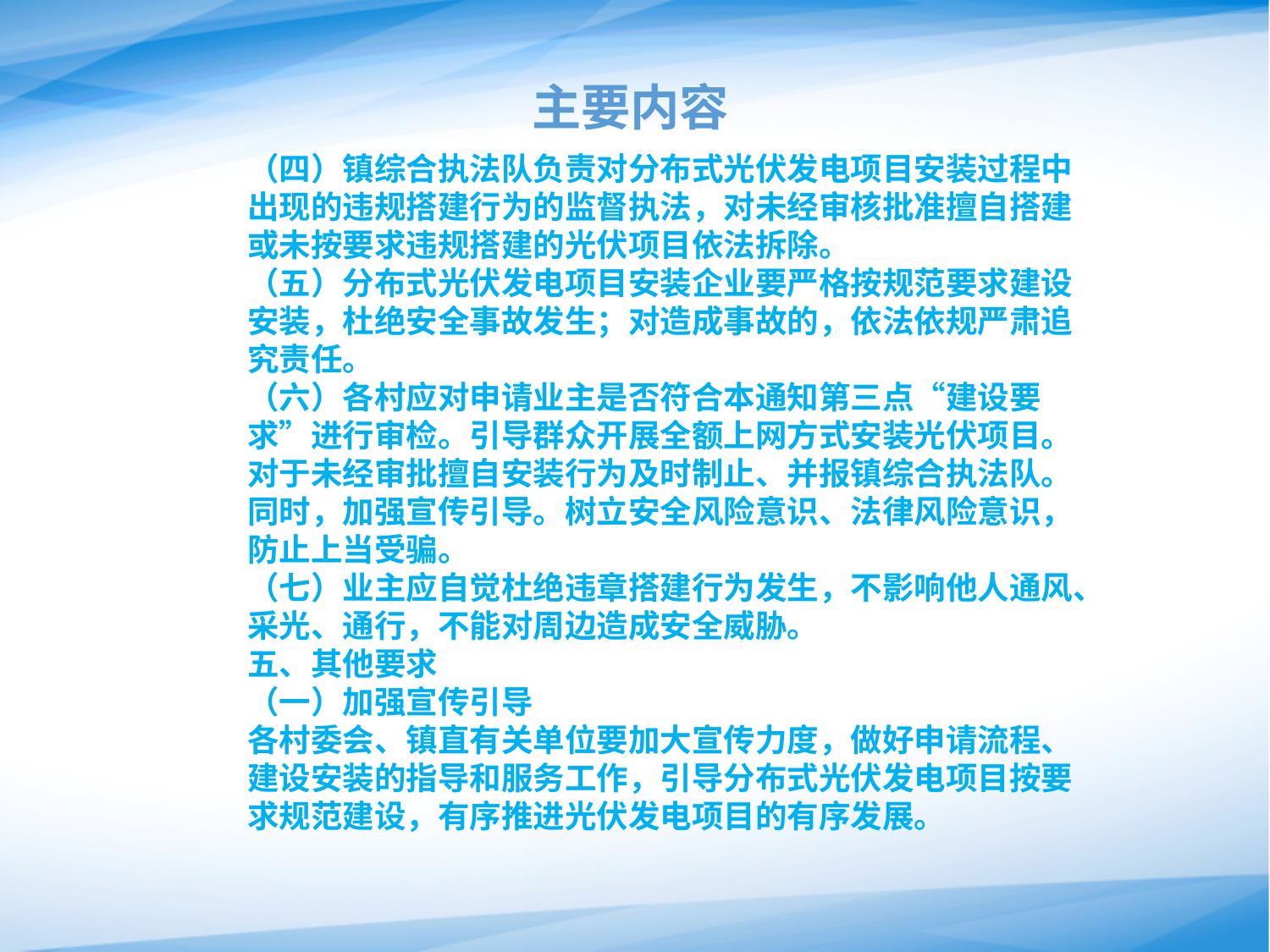

# 主要内容
（四）镇综合执法队负责对分布式光伏发电项目安装过程中出现的违规搭建行为的监督执法，对未经审核批准擅自搭建或未按要求违规搭建的光伏项目依法拆除。
（五）分布式光伏发电项目安装企业要严格按规范要求建设安装，杜绝安全事故发生；对造成事故的，依法依规严肃追究责任。
（六）各村应对申请业主是否符合本通知第三点“建设要求”进行审检。引导群众开展全额上网方式安装光伏项目。对于未经审批擅自安装行为及时制止、并报镇综合执法队。同时，加强宣传引导。树立安全风险意识、法律风险意识，防止上当受骗。
（七）业主应自觉杜绝违章搭建行为发生，不影响他人通风、采光、通行，不能对周边造成安全威胁。
五、其他要求
（一）加强宣传引导
各村委会、镇直有关单位要加大宣传力度，做好申请流程、建设安装的指导和服务工作，引导分布式光伏发电项目按要求规范建设，有序推进光伏发电项目的有序发展。